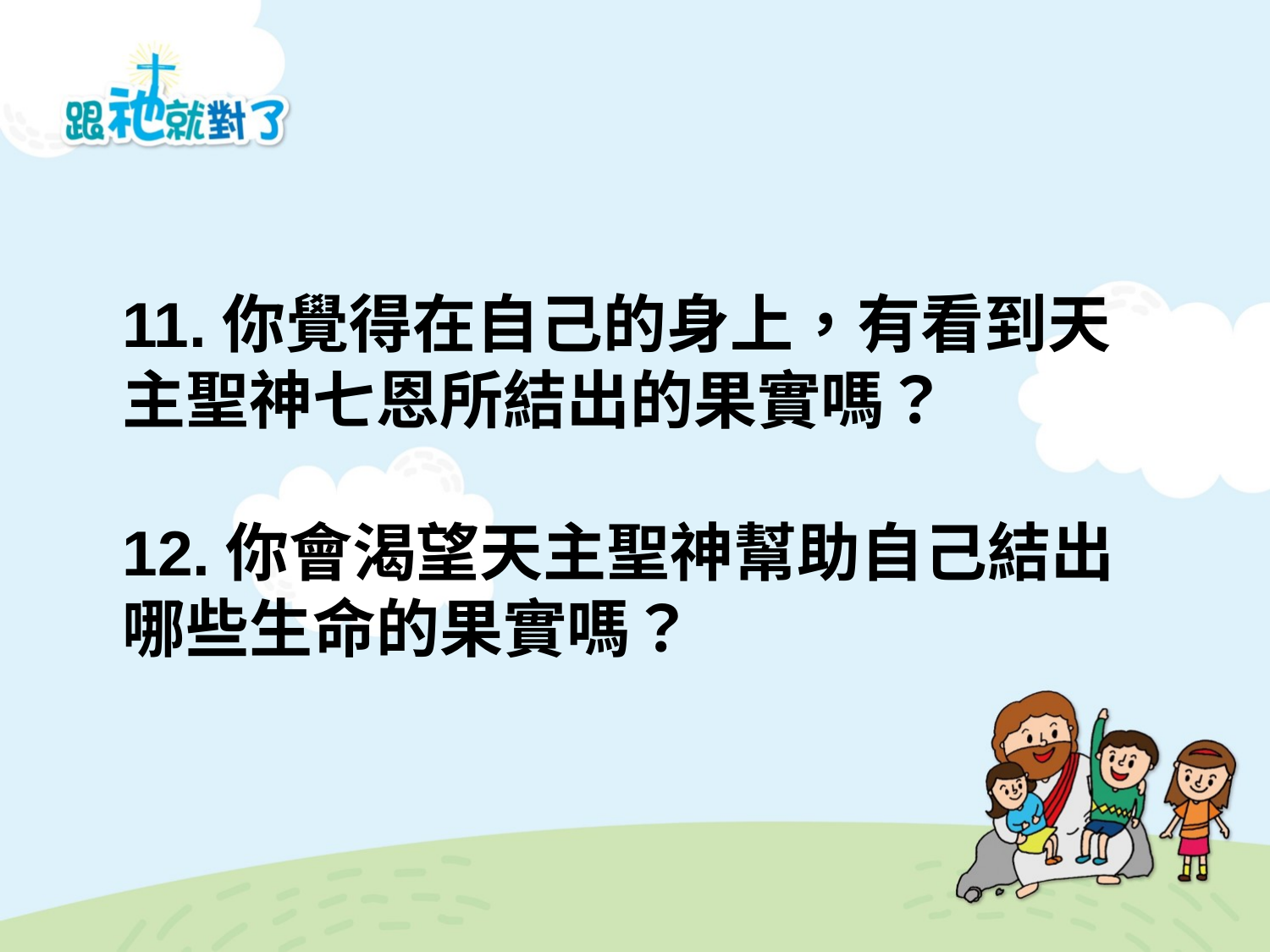

11.你覺得在自己的身上，有看到天主聖神七恩所結出的果實嗎？

12.你會渴望天主聖神幫助自己結出哪些生命的果實嗎？